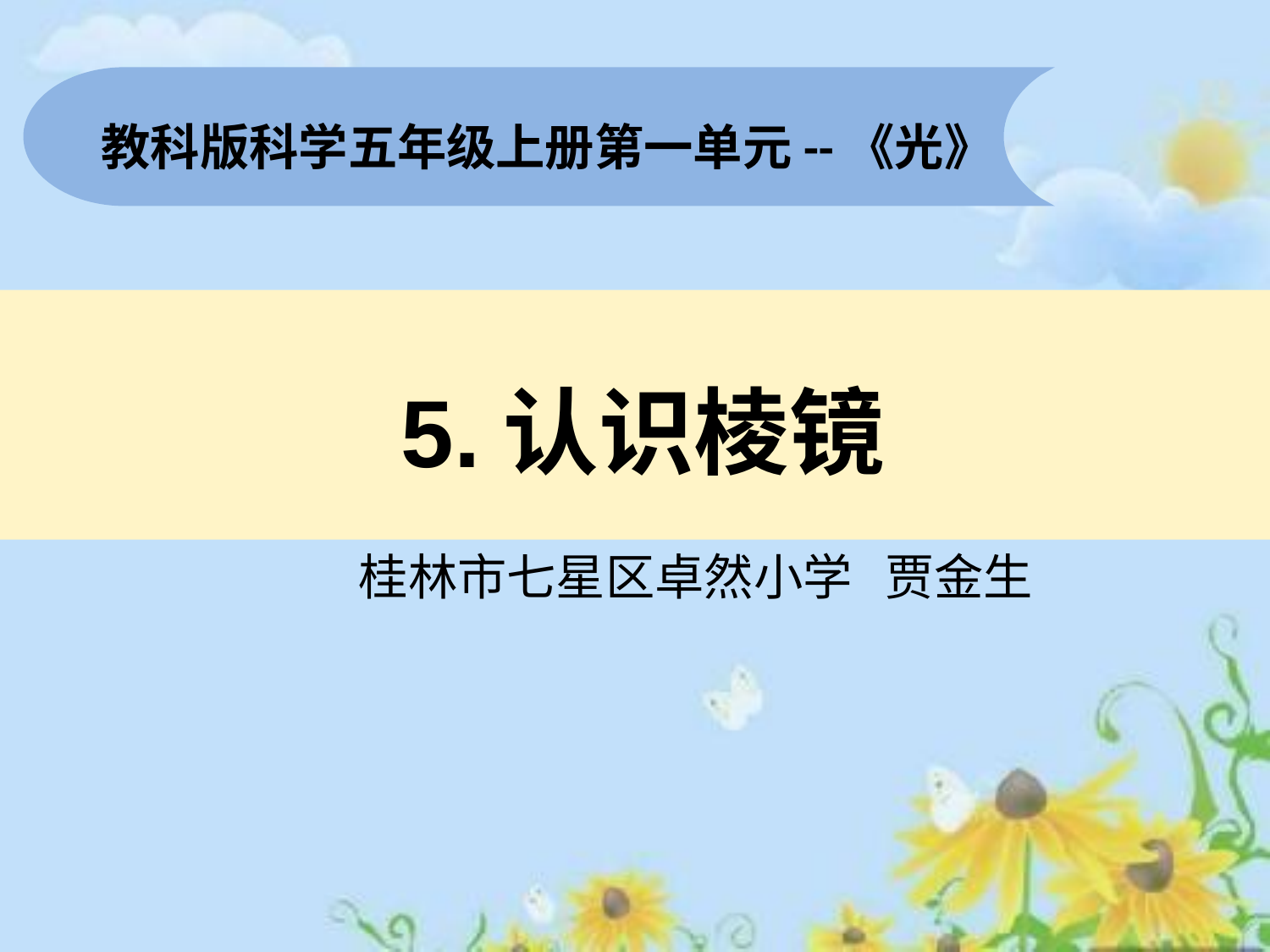

教科版科学五年级上册第一单元--《光》

5.认识棱镜
桂林市七星区卓然小学   贾金生